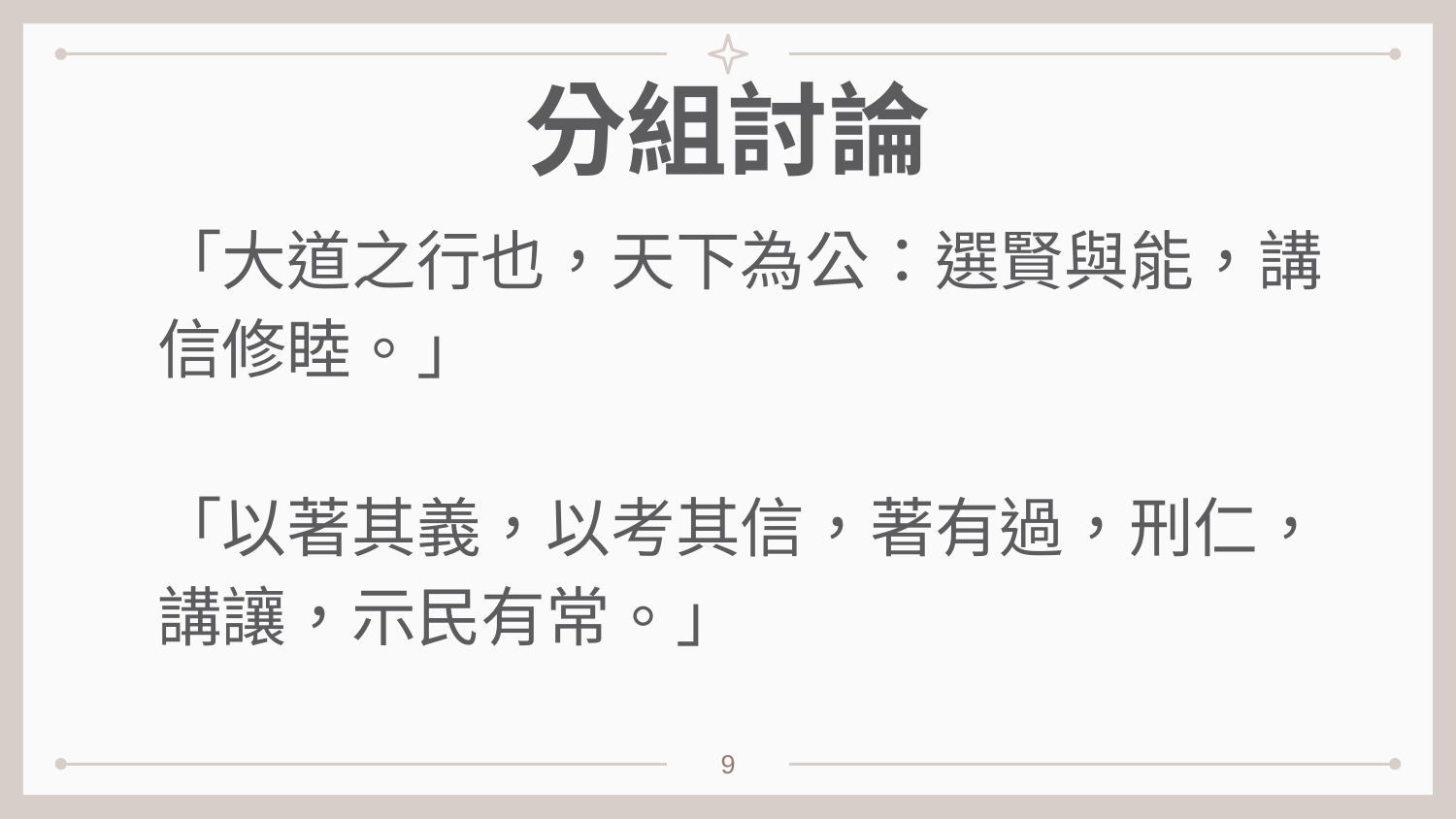

分組討論
「大道之行也，天下為公：選賢與能，講信修睦。」

「以著其義，以考其信，著有過，刑仁，講讓，示民有常。」
9